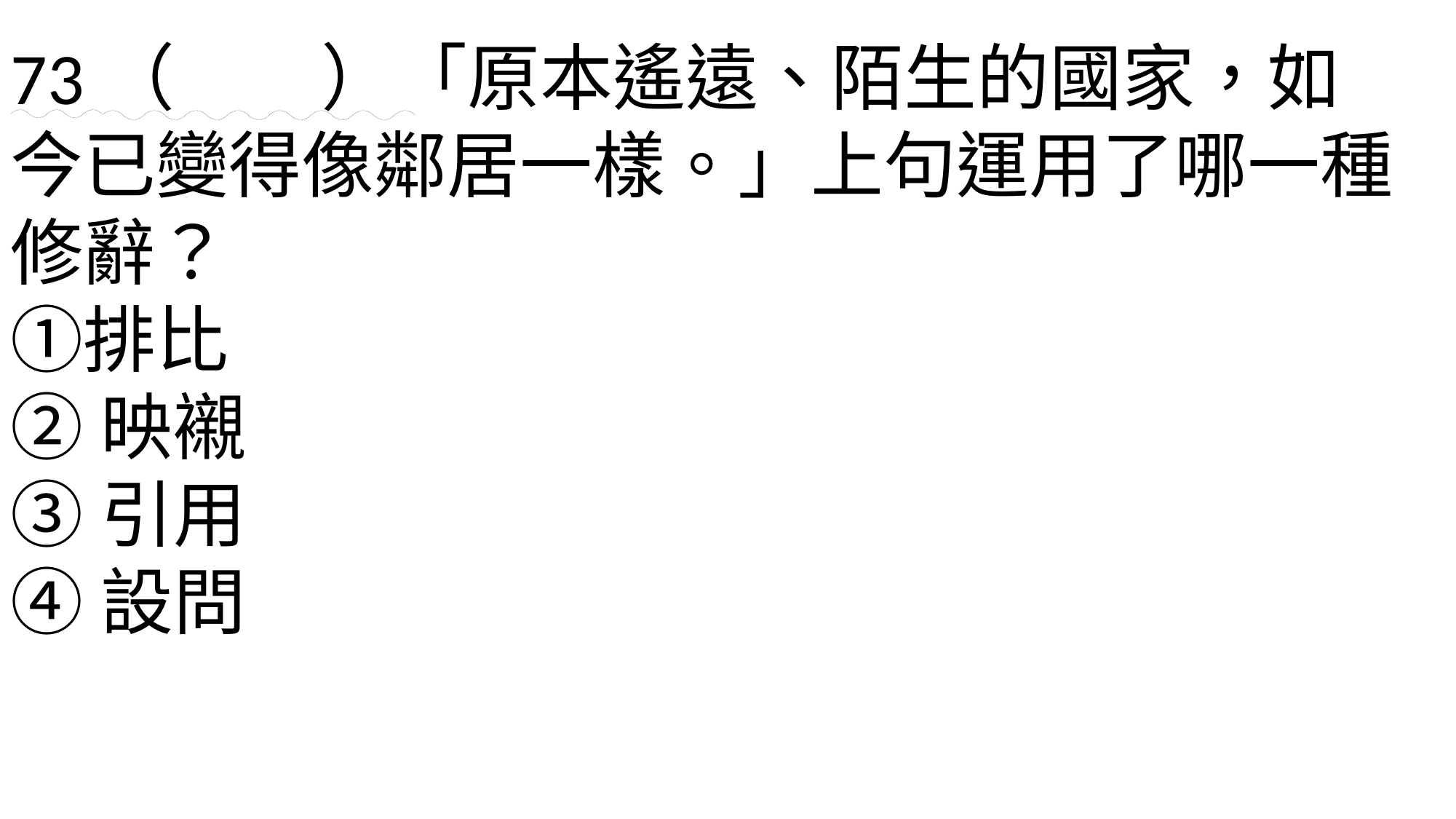

73（         ）「原本遙遠、陌生的國家，如今已變得像鄰居一樣。」上句運用了哪一種修辭？　
①排比
②映襯
③引用
④設問